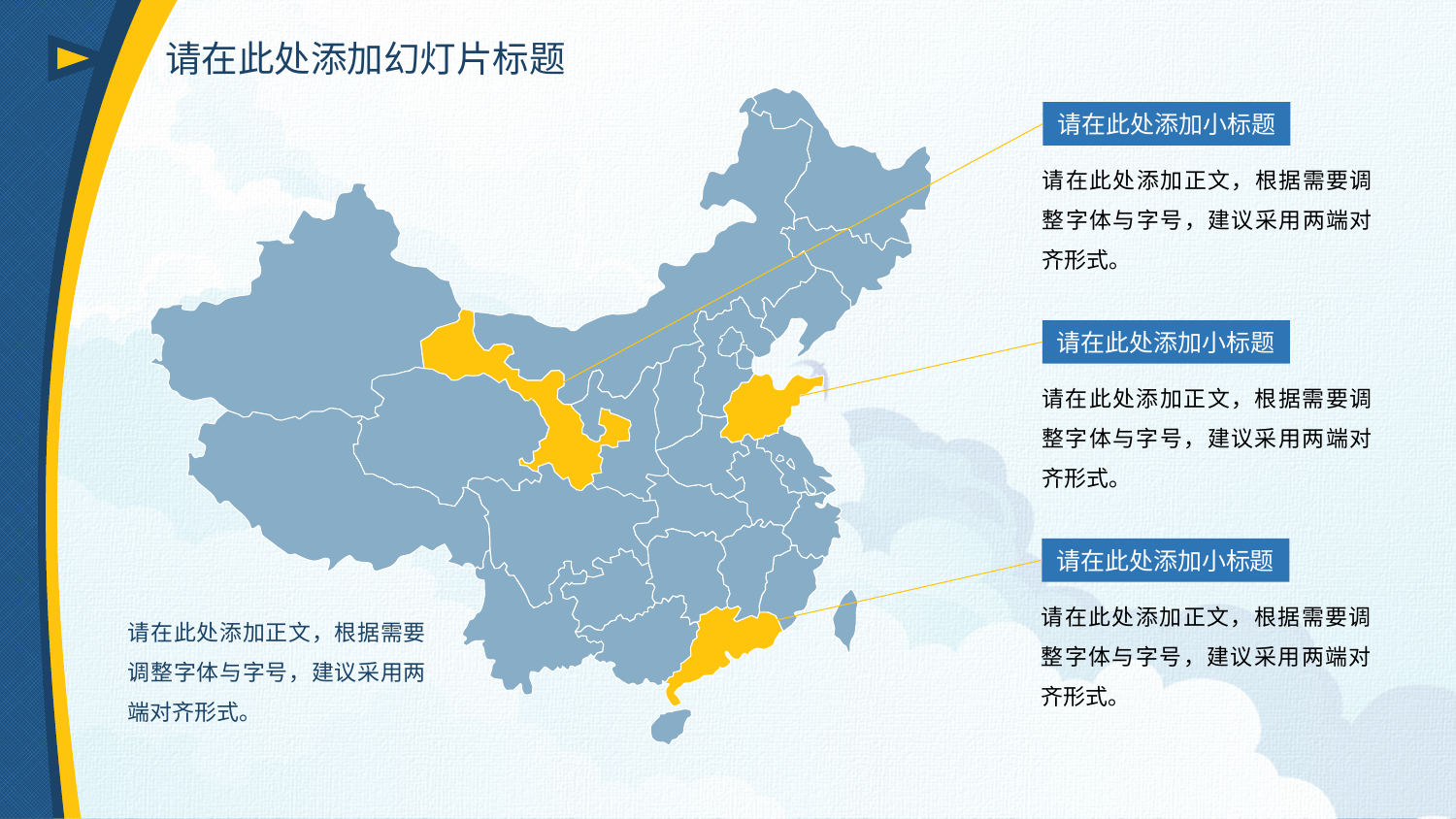

请在此处添加幻灯片标题

请在此处添加小标题
请在此处添加正文，根据需要调整字体与字号，建议采用两端对齐形式。
请在此处添加小标题
请在此处添加正文，根据需要调整字体与字号，建议采用两端对齐形式。
请在此处添加小标题
请在此处添加正文，根据需要调整字体与字号，建议采用两端对齐形式。
请在此处添加正文，根据需要调整字体与字号，建议采用两端对齐形式。